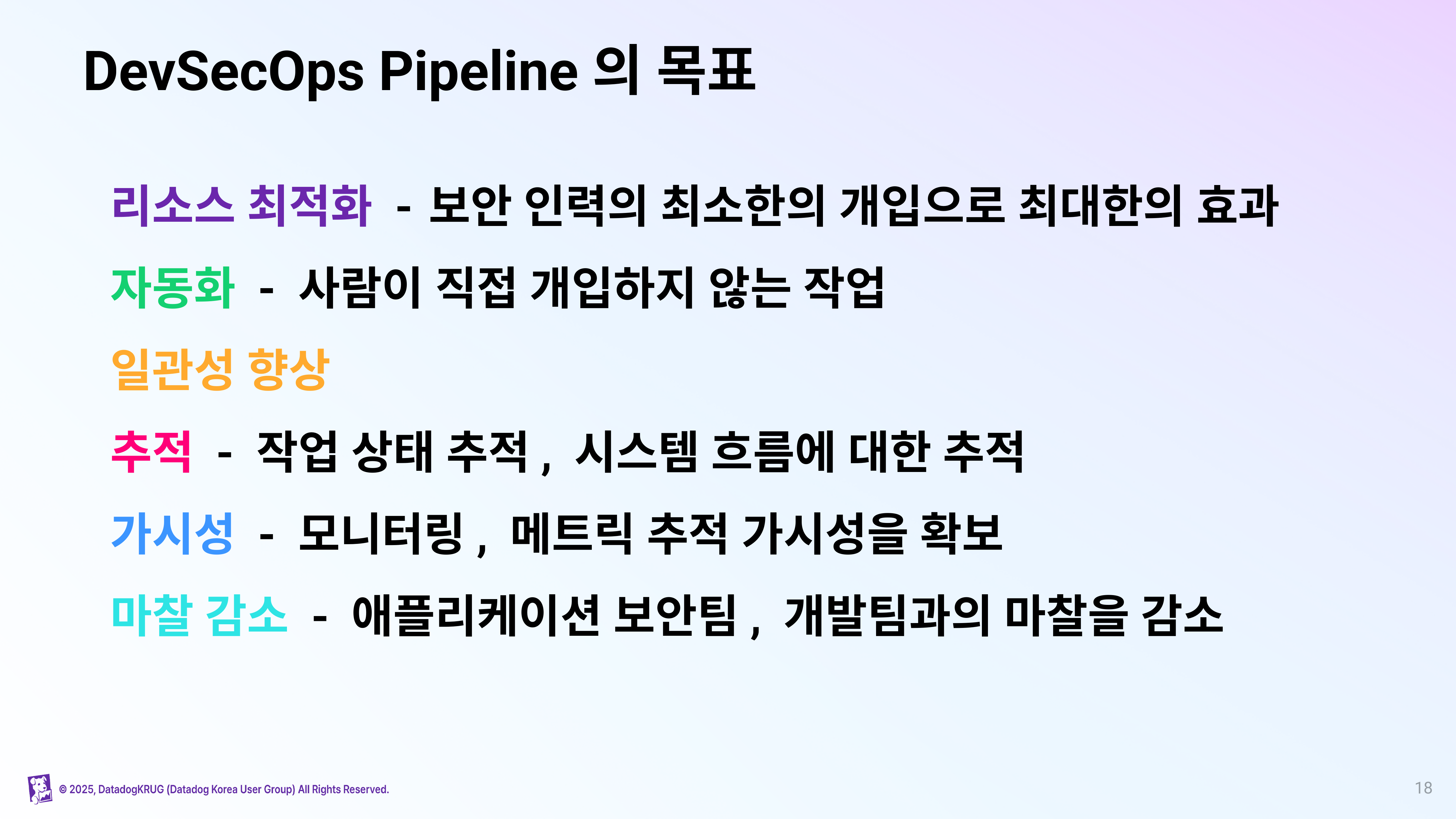

# DevSecOps Pipeline의 목표
리소스 최적화 - 	보안 인력의 최소한의 개입으로 최대한의 효과
자동화 - 사람이 직접 개입하지 않는 작업
일관성 향상
추적 - 작업 상태 추적, 시스템 흐름에 대한 추적
가시성 - 모니터링, 메트릭 추적 가시성을 확보
마찰 감소 - 애플리케이션 보안팀, 개발팀과의 마찰을 감소

18